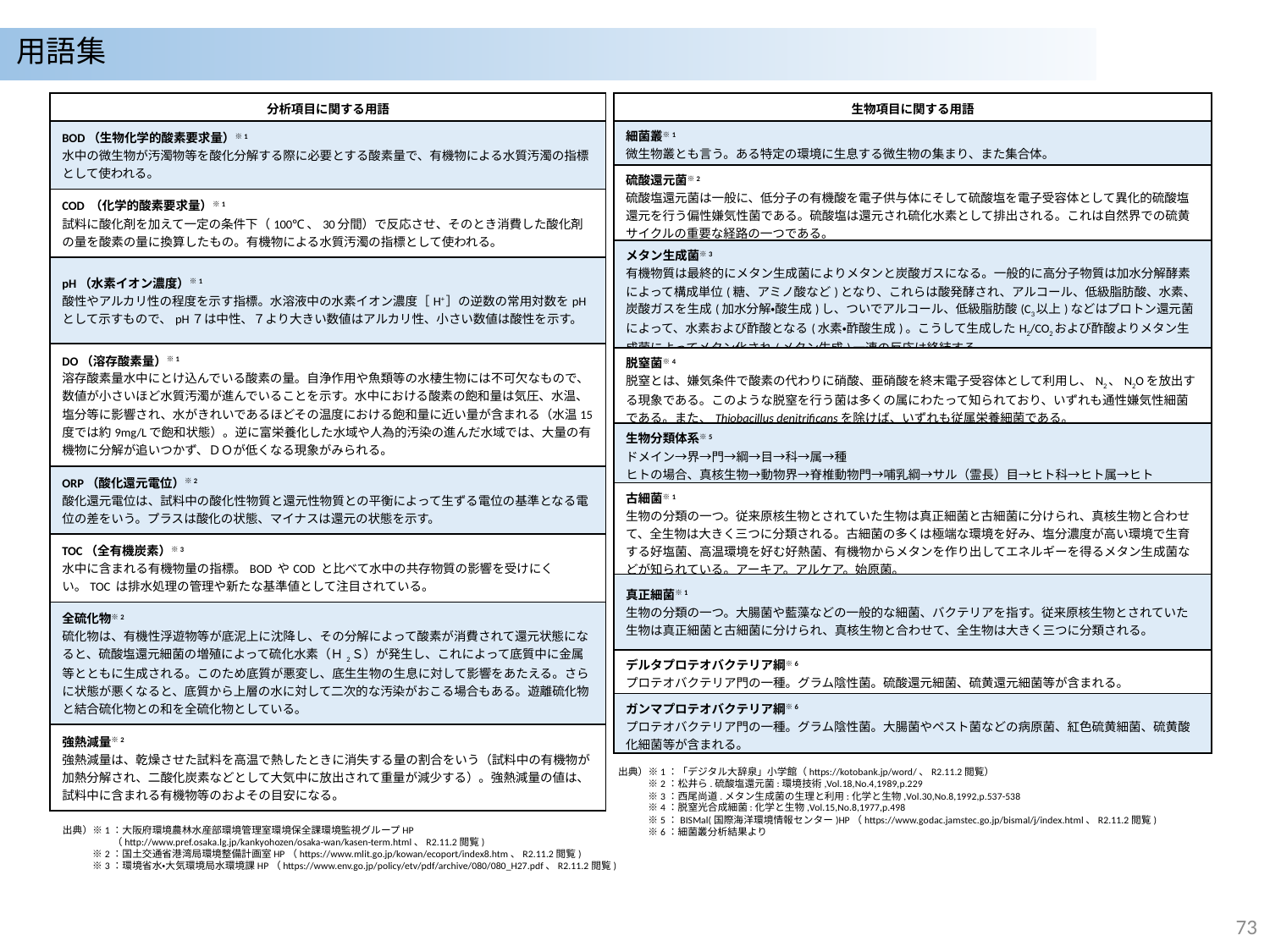

用語集
| 分析項目に関する用語 |
| --- |
| BOD（生物化学的酸素要求量）※1 水中の微生物が汚濁物等を酸化分解する際に必要とする酸素量で、有機物による水質汚濁の指標として使われる。 |
| COD （化学的酸素要求量）※1 試料に酸化剤を加えて一定の条件下（100℃、30分間）で反応させ、そのとき消費した酸化剤の量を酸素の量に換算したもの。有機物による水質汚濁の指標として使われる。 |
| pH（水素イオン濃度）※1 酸性やアルカリ性の程度を示す指標。水溶液中の水素イオン濃度［H+］の逆数の常用対数をpHとして示すもので、pH７は中性、７より大きい数値はアルカリ性、小さい数値は酸性を示す。 |
| DO（溶存酸素量）※1 溶存酸素量水中にとけ込んでいる酸素の量。自浄作用や魚類等の水棲生物には不可欠なもので、数値が小さいほど水質汚濁が進んでいることを示す。水中における酸素の飽和量は気圧、水温、塩分等に影響され、水がきれいであるほどその温度における飽和量に近い量が含まれる（水温15度では約9mg/Lで飽和状態）。逆に富栄養化した水域や人為的汚染の進んだ水域では、大量の有機物に分解が追いつかず、ＤＯが低くなる現象がみられる。 |
| ORP（酸化還元電位）※2 酸化還元電位は、試料中の酸化性物質と還元性物質との平衡によって生ずる電位の基準となる電位の差をいう。プラスは酸化の状態、マイナスは還元の状態を示す。 |
| TOC（全有機炭素）※3 水中に含まれる有機物量の指標。BOD やCOD と比べて水中の共存物質の影響を受けにくい。TOC は排水処理の管理や新たな基準値として注目されている。 |
| 全硫化物※2 硫化物は、有機性浮遊物等が底泥上に沈降し、その分解によって酸素が消費されて還元状態になると、硫酸塩還元細菌の増殖によって硫化水素（Ｈ2Ｓ）が発生し、これによって底質中に金属等とともに生成される。このため底質が悪変し、底生生物の生息に対して影響をあたえる。さらに状態が悪くなると、底質から上層の水に対して二次的な汚染がおこる場合もある。遊離硫化物と結合硫化物との和を全硫化物としている。 |
| 強熱減量※2 強熱減量は、乾燥させた試料を高温で熱したときに消失する量の割合をいう（試料中の有機物が加熱分解され、二酸化炭素などとして大気中に放出されて重量が減少する）。強熱減量の値は、試料中に含まれる有機物等のおよその目安になる。 |
| 生物項目に関する用語 |
| --- |
| 細菌叢※1 微生物叢とも言う。ある特定の環境に生息する微生物の集まり、また集合体。 |
| 硫酸還元菌※2 硫酸塩還元菌は一般に、低分子の有機酸を電子供与体にそして硫酸塩を電子受容体として異化的硫酸塩還元を行う偏性嫌気性菌である。硫酸塩は還元され硫化水素として排出される。これは自然界での硫黄サイクルの重要な経路の一つである。 |
| メタン生成菌※3 有機物質は最終的にメタン生成菌によりメタンと炭酸ガスになる。一般的に高分子物質は加水分解酵素によって構成単位(糖、アミノ酸など)となり、これらは酸発酵され、アルコール、低級脂肪酸、水素、炭酸ガスを生成(加水分解・酸生成)し、ついでアルコール、低級脂肪酸(C3以上)などはプロトン還元菌によって、水素および酢酸となる(水素・酢酸生成)。こうして生成したH2/CO2および酢酸よりメタン生成菌によってメタン化され(メタン生成)一連の反応は終結する。 |
| 脱窒菌※4 脱窒とは、嫌気条件で酸素の代わりに硝酸、亜硝酸を終末電子受容体として利用し、N2、N2Oを放出する現象である。このような脱窒を行う菌は多くの属にわたって知られており、いずれも通性嫌気性細菌である。また、Thiobacillus denitrificansを除けば、いずれも従属栄養細菌である。 |
| 生物分類体系※5 ドメイン→界→門→綱→目→科→属→種 ヒトの場合、真核生物→動物界→脊椎動物門→哺乳綱→サル（霊長）目→ヒト科→ヒト属→ヒト |
| 古細菌※1 生物の分類の一つ。従来原核生物とされていた生物は真正細菌と古細菌に分けられ、真核生物と合わせて、全生物は大きく三つに分類される。古細菌の多くは極端な環境を好み、塩分濃度が高い環境で生育する好塩菌、高温環境を好む好熱菌、有機物からメタンを作り出してエネルギーを得るメタン生成菌などが知られている。アーキア。アルケア。始原菌。 |
| 真正細菌※1 生物の分類の一つ。大腸菌や藍藻などの一般的な細菌、バクテリアを指す。従来原核生物とされていた生物は真正細菌と古細菌に分けられ、真核生物と合わせて、全生物は大きく三つに分類される。 |
| デルタプロテオバクテリア綱※6​ プロテオバクテリア門の一種。グラム陰性菌。硫酸還元細菌、硫黄還元細菌等が含まれる。 |
| ガンマプロテオバクテリア綱※6 プロテオバクテリア門の一種。グラム陰性菌。大腸菌やペスト菌などの病原菌、紅色硫黄細菌、硫黄酸化細菌等が含まれる。 |
出典）※1：「デジタル大辞泉」小学館（https://kotobank.jp/word/、R2.11.2閲覧）
　　　※2：松井ら.硫酸塩還元菌:環境技術,Vol.18,No.4,1989,p.229
　　　※3：西尾尚道.メタン生成菌の生理と利用:化学と生物,Vol.30,No.8,1992,p.537-538
　　　※4：脱窒光合成細菌:化学と生物,Vol.15,No.8,1977,p.498
　　　※5：BISMal(国際海洋環境情報センター)HP（https://www.godac.jamstec.go.jp/bismal/j/index.html、R2.11.2閲覧)
　　　※6：細菌叢分析結果より
出典）※1：大阪府環境農林水産部環境管理室環境保全課環境監視グループHP
　　　　　（http://www.pref.osaka.lg.jp/kankyohozen/osaka-wan/kasen-term.html、R2.11.2閲覧)
　　　※2：国土交通省港湾局環境整備計画室HP（https://www.mlit.go.jp/kowan/ecoport/index8.htm、R2.11.2閲覧)
　　　※3：環境省水・大気環境局水環境課HP（https://www.env.go.jp/policy/etv/pdf/archive/080/080_H27.pdf、R2.11.2閲覧)
73